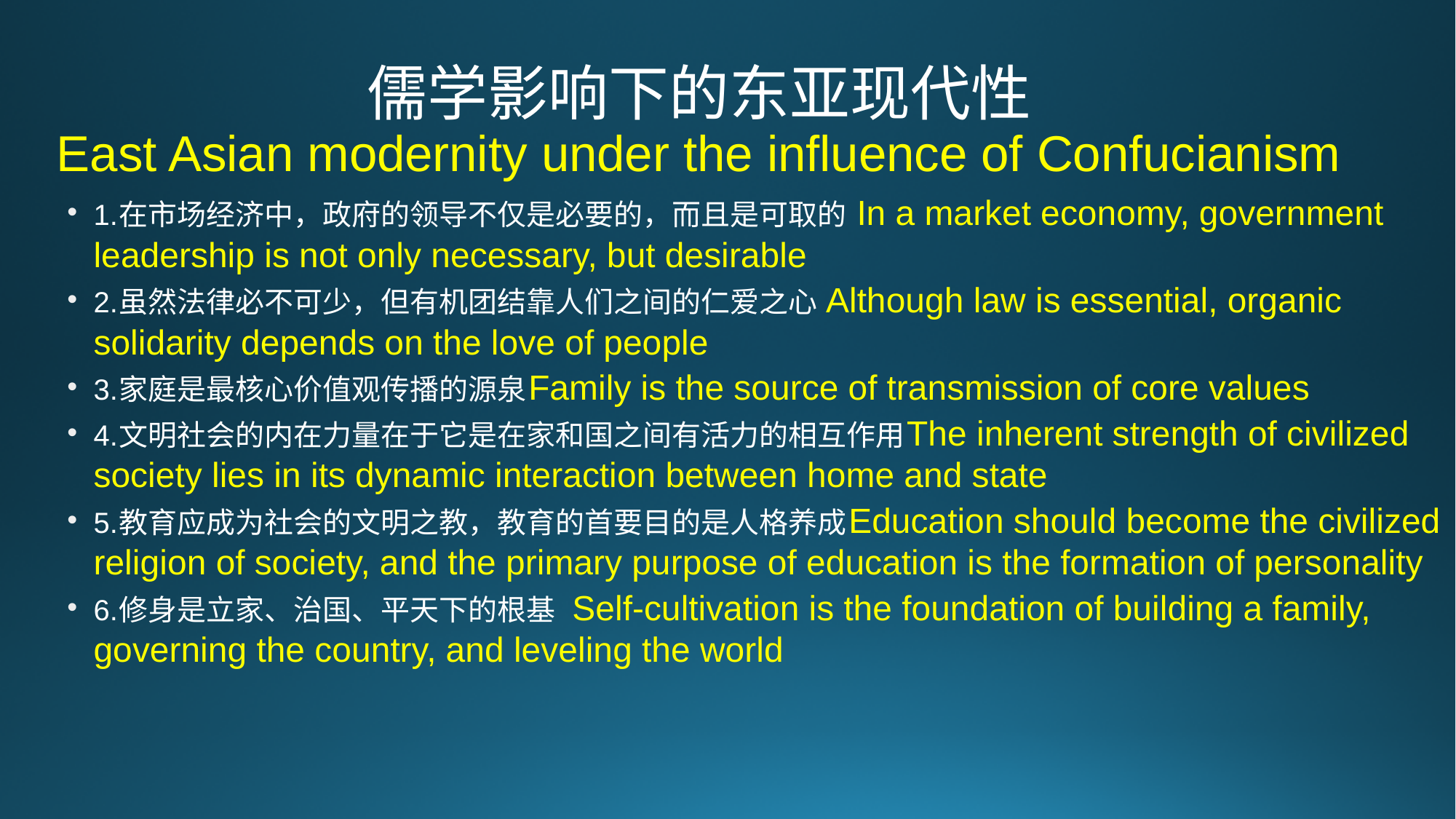

# 儒学影响下的东亚现代性 East Asian modernity under the influence of Confucianism

1.在市场经济中，政府的领导不仅是必要的，而且是可取的 In a market economy, government leadership is not only necessary, but desirable
2.虽然法律必不可少，但有机团结靠人们之间的仁爱之心 Although law is essential, organic solidarity depends on the love of people
3.家庭是最核心价值观传播的源泉Family is the source of transmission of core values
4.文明社会的内在力量在于它是在家和国之间有活力的相互作用The inherent strength of civilized society lies in its dynamic interaction between home and state
5.教育应成为社会的文明之教，教育的首要目的是人格养成Education should become the civilized religion of society, and the primary purpose of education is the formation of personality
6.修身是立家、治国、平天下的根基  Self-cultivation is the foundation of building a family, governing the country, and leveling the world